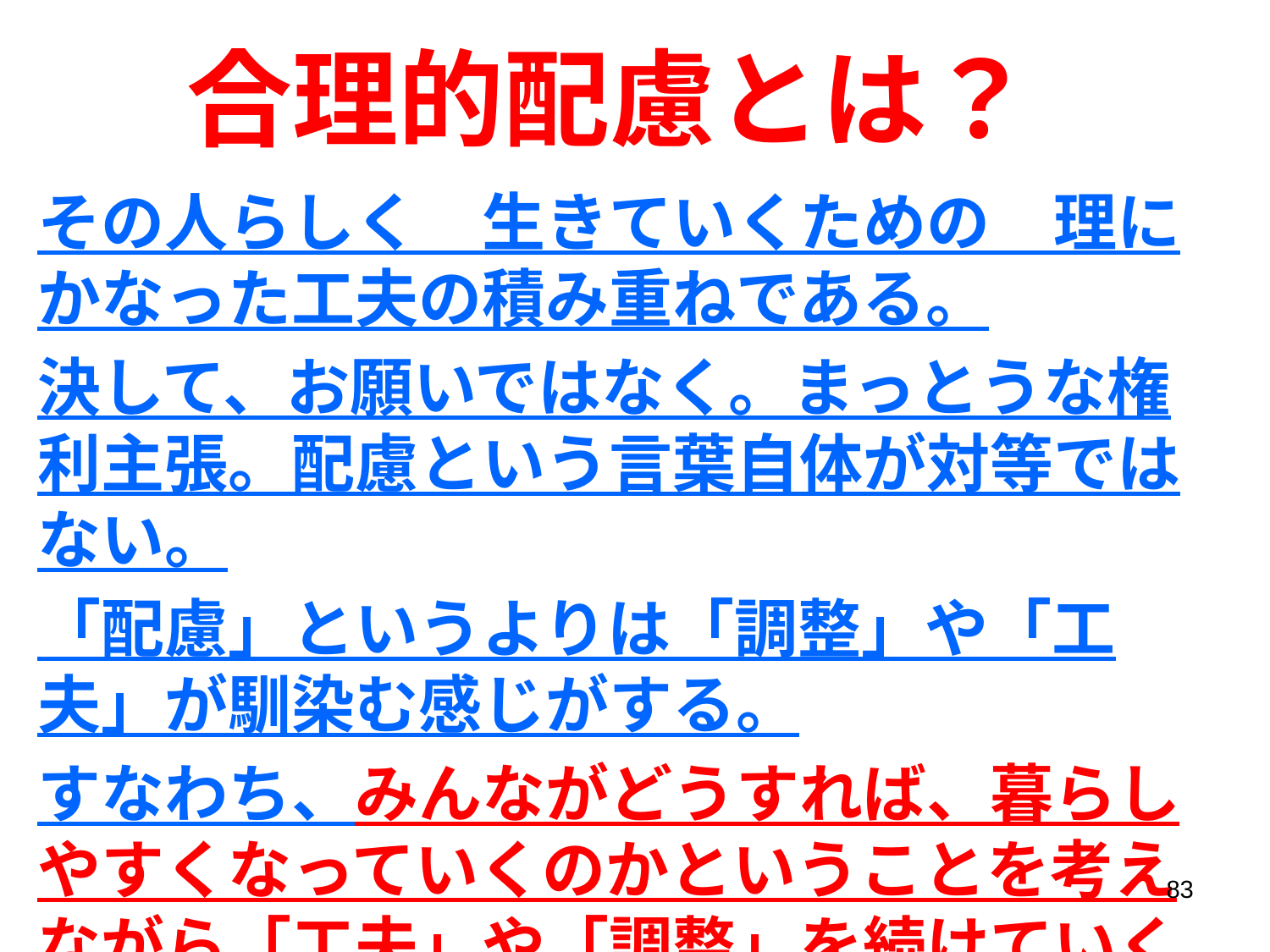

合理的配慮とは？
その人らしく　生きていくための　理にかなった工夫の積み重ねである。
決して、お願いではなく。まっとうな権利主張。配慮という言葉自体が対等ではない。
「配慮」というよりは「調整」や「工夫」が馴染む感じがする。
すなわち、みんながどうすれば、暮らしやすくなっていくのかということを考えながら「工夫」や「調整」を続けていくこと。
83